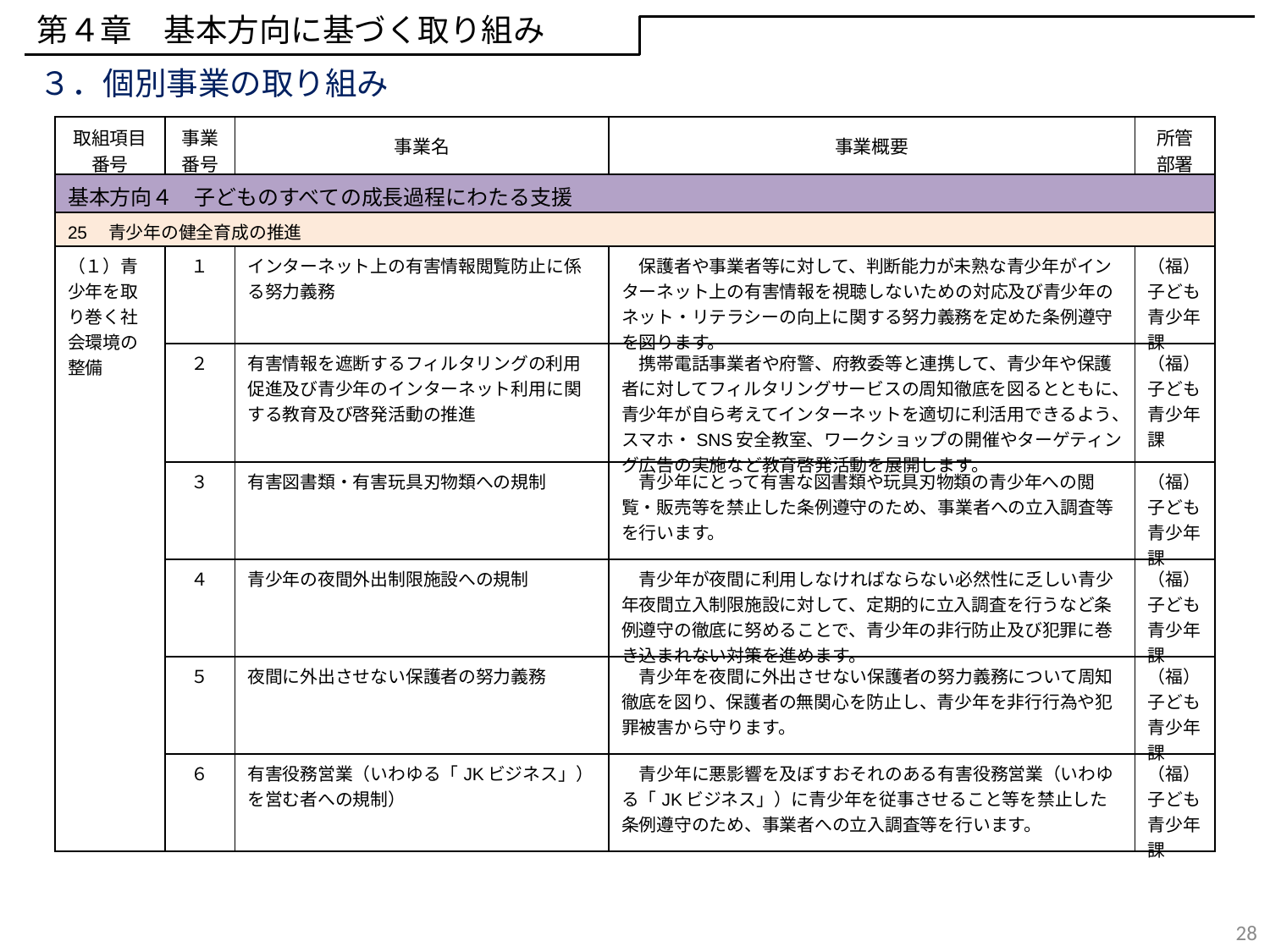

第４章　基本方向に基づく取り組み
３．個別事業の取り組み
| 取組項目 番号 | 事業 番号 | 事業名 | 事業概要 | 所管 部署 |
| --- | --- | --- | --- | --- |
| 基本方向４　子どものすべての成長過程にわたる支援 |  |  |  |  |
| 25　青少年の健全育成の推進 |  |  |  |  |
| （１）青少年を取り巻く社会環境の整備 | １ | インターネット上の有害情報閲覧防止に係る努力義務 | 保護者や事業者等に対して、判断能力が未熟な青少年がインターネット上の有害情報を視聴しないための対応及び青少年のネット・リテラシーの向上に関する努力義務を定めた条例遵守を図ります。 | （福）子ども青少年課 |
|  | ２ | 有害情報を遮断するフィルタリングの利用促進及び青少年のインターネット利用に関する教育及び啓発活動の推進 | 携帯電話事業者や府警、府教委等と連携して、青少年や保護者に対してフィルタリングサービスの周知徹底を図るとともに、青少年が自ら考えてインターネットを適切に利活用できるよう、スマホ・SNS安全教室、ワークショップの開催やターゲティング広告の実施など教育啓発活動を展開します。 | （福）子ども青少年課 |
|  | ３ | 有害図書類・有害玩具刃物類への規制 | 青少年にとって有害な図書類や玩具刃物類の青少年への閲覧・販売等を禁止した条例遵守のため、事業者への立入調査等を行います。 | （福）子ども青少年課 |
|  | ４ | 青少年の夜間外出制限施設への規制 | 青少年が夜間に利用しなければならない必然性に乏しい青少年夜間立入制限施設に対して、定期的に立入調査を行うなど条例遵守の徹底に努めることで、青少年の非行防止及び犯罪に巻き込まれない対策を進めます。 | （福）子ども青少年課 |
|  | ５ | 夜間に外出させない保護者の努力義務 | 青少年を夜間に外出させない保護者の努力義務について周知徹底を図り、保護者の無関心を防止し、青少年を非行行為や犯罪被害から守ります。 | （福）子ども青少年課 |
|  | ６ | 有害役務営業（いわゆる「JKビジネス」）を営む者への規制） | 青少年に悪影響を及ぼすおそれのある有害役務営業（いわゆる「JKビジネス」）に青少年を従事させること等を禁止した条例遵守のため、事業者への立入調査等を行います。 | （福）子ども青少年課 |
28